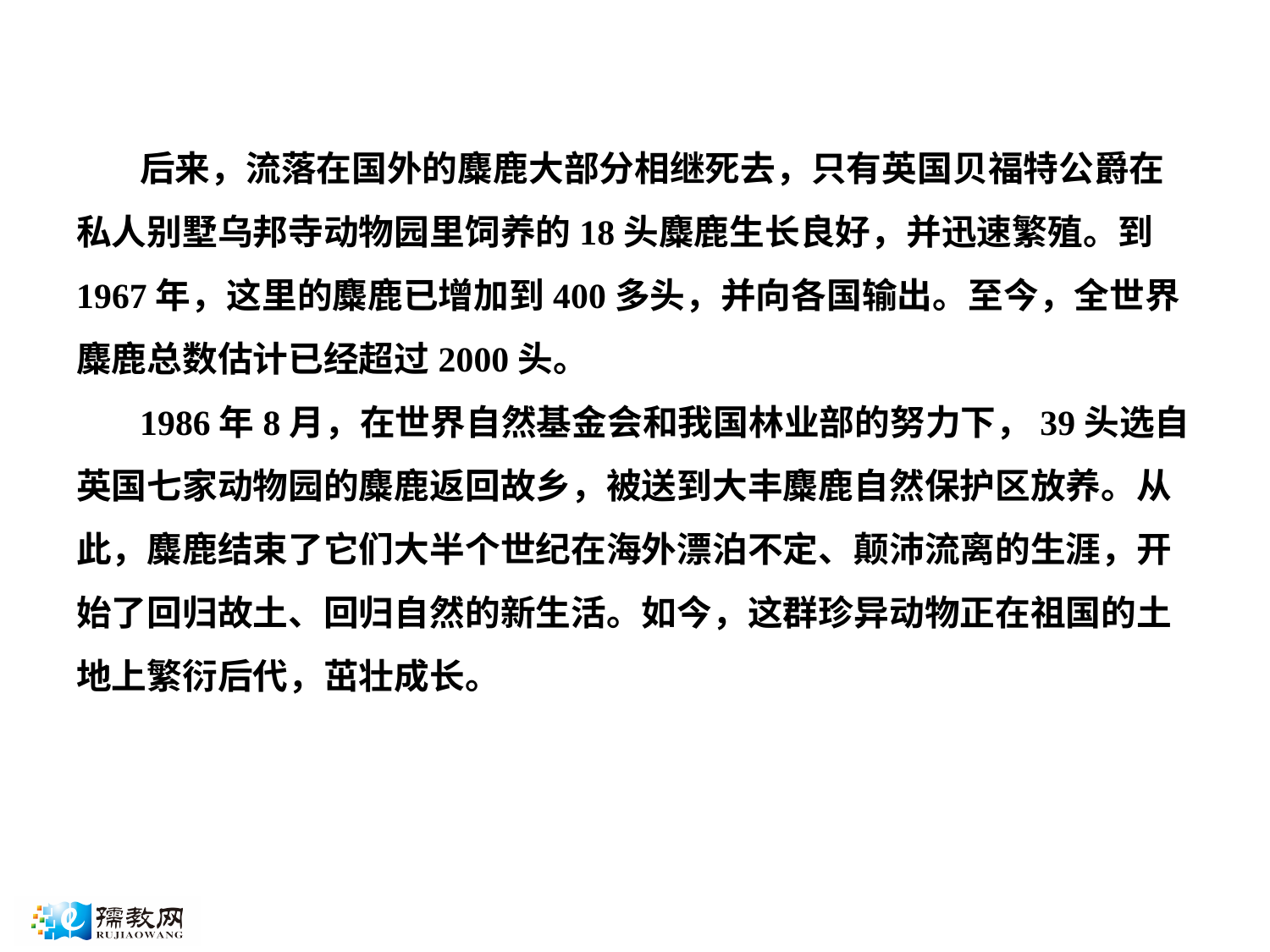

后来，流落在国外的麋鹿大部分相继死去，只有英国贝福特公爵在私人别墅乌邦寺动物园里饲养的18头麋鹿生长良好，并迅速繁殖。到1967年，这里的麋鹿已增加到400多头，并向各国输出。至今，全世界麋鹿总数估计已经超过2000头。
1986年8月，在世界自然基金会和我国林业部的努力下，39头选自英国七家动物园的麋鹿返回故乡，被送到大丰麋鹿自然保护区放养。从此，麋鹿结束了它们大半个世纪在海外漂泊不定、颠沛流离的生涯，开始了回归故土、回归自然的新生活。如今，这群珍异动物正在祖国的土地上繁衍后代，茁壮成长。